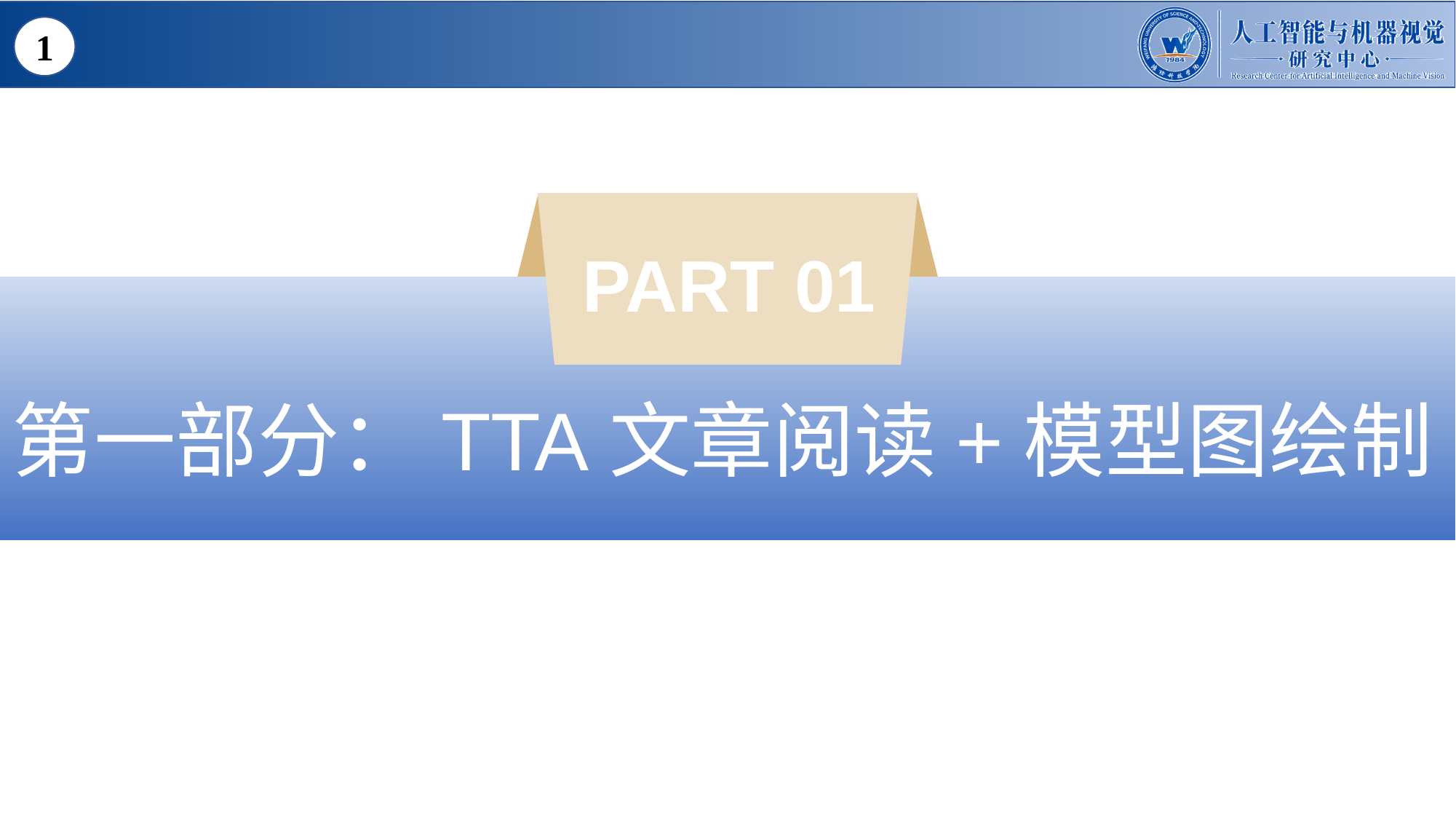

1

PART 01

第一部分：TTA文章阅读+模型图绘制
3
Your Title